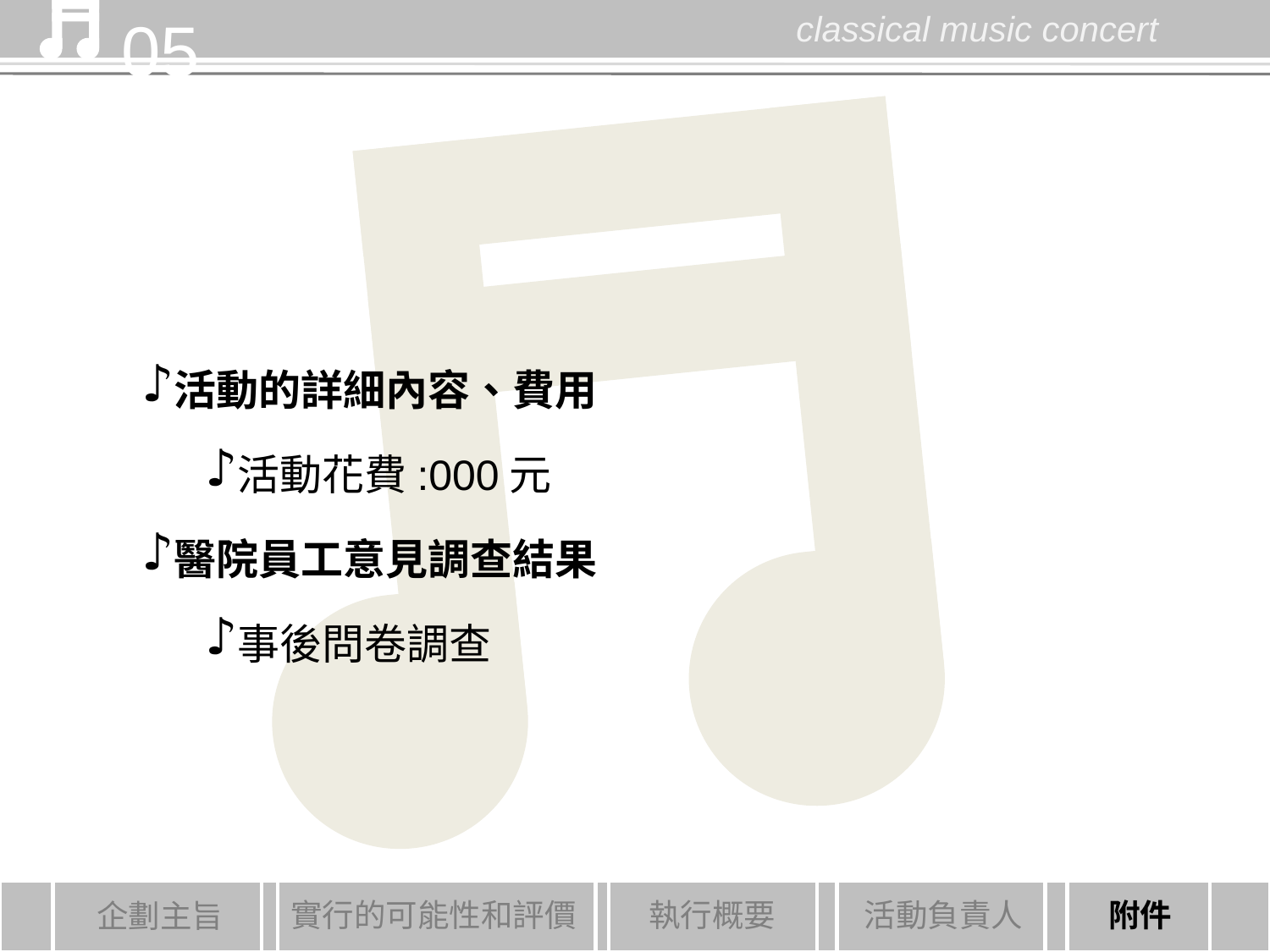

05
classical music concert

活動的詳細內容、費用
活動花費:000元
醫院員工意見調查結果
事後問卷調查

實行的可能性和評價
附件
執行概要
活動負責人
企劃主旨